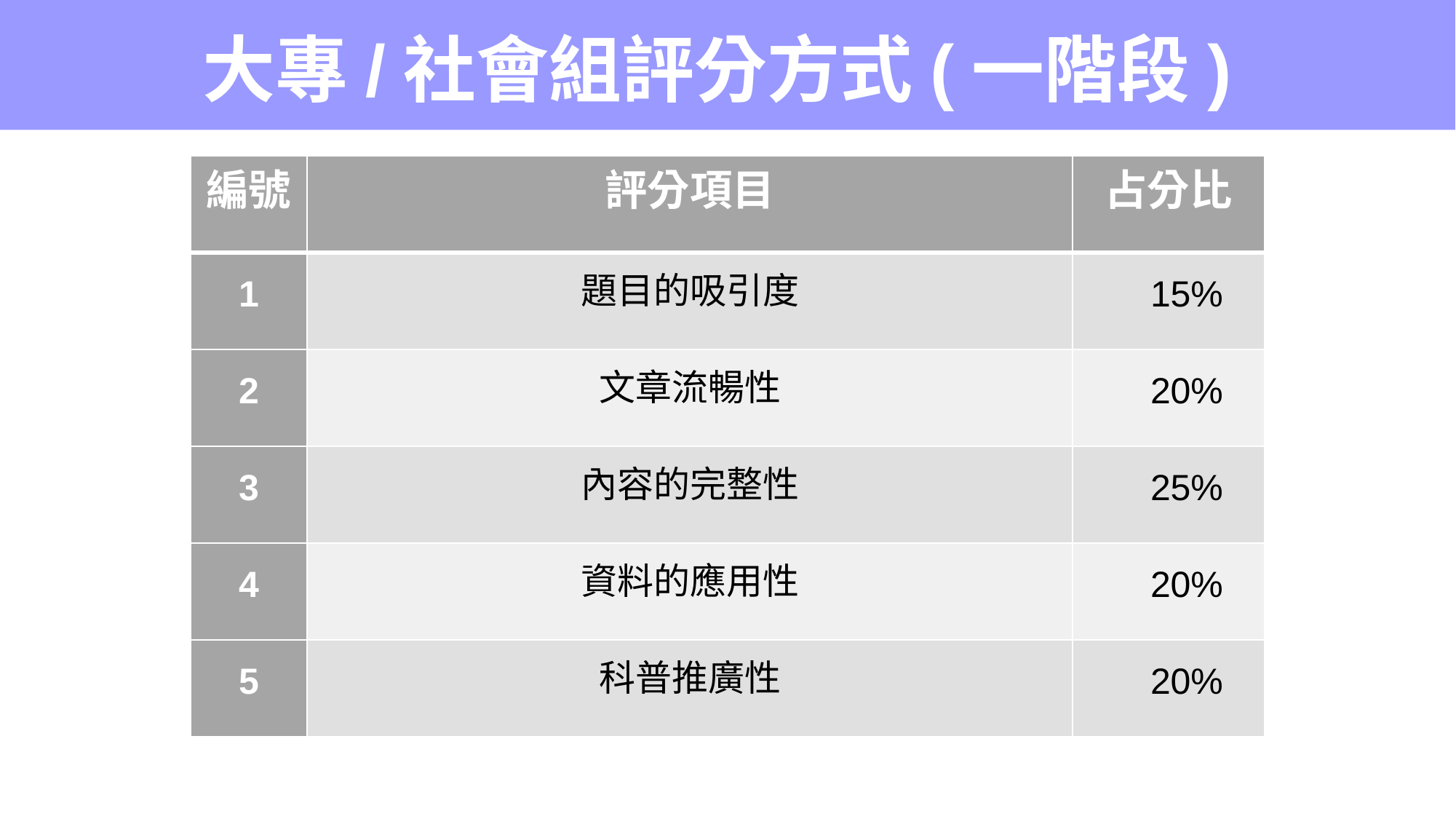

大專/社會組評分方式(一階段)
| 編號 | 評分項目 | 占分比 |
| --- | --- | --- |
| 1 | 題目的吸引度 | 15% |
| 2 | 文章流暢性 | 20% |
| 3 | 內容的完整性 | 25% |
| 4 | 資料的應用性 | 20% |
| 5 | 科普推廣性 | 20% |